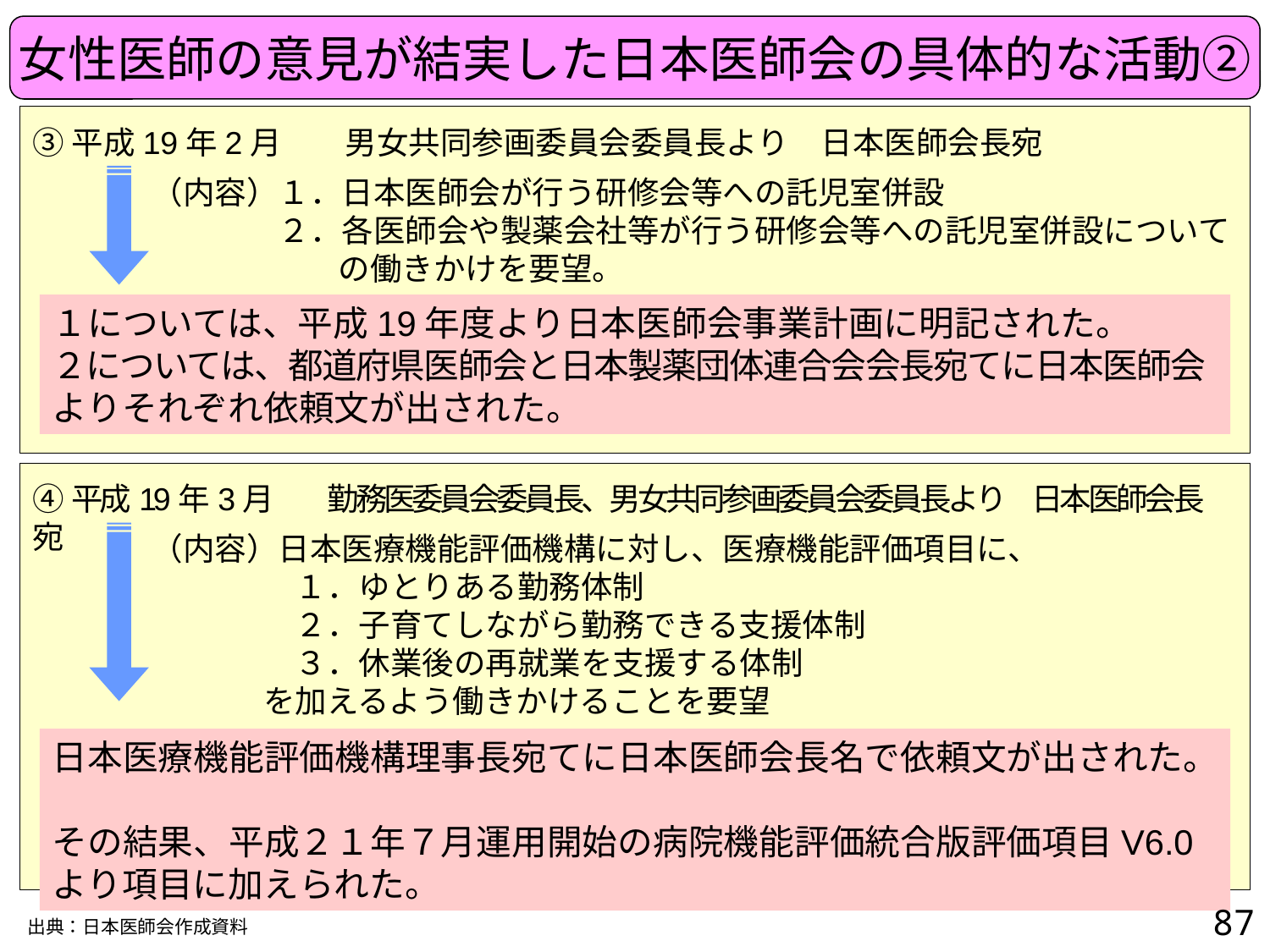

女性医師の意見が結実した日本医師会の具体的な活動②

③平成19年2月　　男女共同参画委員会委員長より　日本医師会長宛
（内容）１．日本医師会が行う研修会等への託児室併設
　　　　２．各医師会や製薬会社等が行う研修会等への託児室併設についての働きかけを要望。

１については、平成19年度より日本医師会事業計画に明記された。
２については、都道府県医師会と日本製薬団体連合会会長宛てに日本医師会よりそれぞれ依頼文が出された。

④平成19年3月　　勤務医委員会委員長、男女共同参画委員会委員長より　日本医師会長宛
（内容）日本医療機能評価機構に対し、医療機能評価項目に、
　１．ゆとりある勤務体制
　２．子育てしながら勤務できる支援体制
　３．休業後の再就業を支援する体制
を加えるよう働きかけることを要望

日本医療機能評価機構理事長宛てに日本医師会長名で依頼文が出された。
その結果、平成２１年７月運用開始の病院機能評価統合版評価項目V6.0より項目に加えられた。
87
出典：日本医師会作成資料